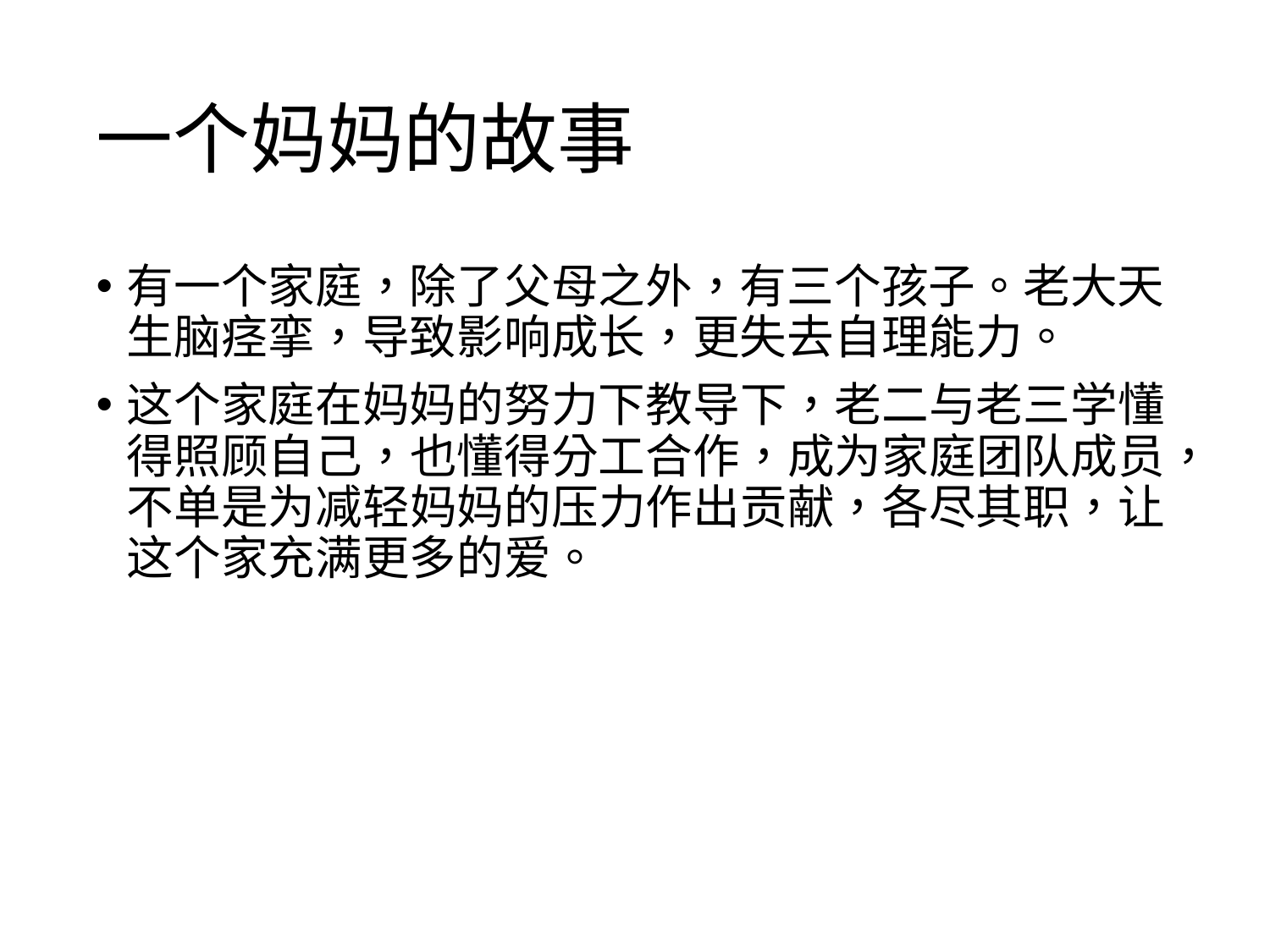

# 一个妈妈的故事
有一个家庭，除了父母之外，有三个孩子。老大天生脑痉挛，导致影响成长，更失去自理能力。
这个家庭在妈妈的努力下教导下，老二与老三学懂得照顾自己，也懂得分工合作，成为家庭团队成员，不单是为减轻妈妈的压力作出贡献，各尽其职，让这个家充满更多的爱。